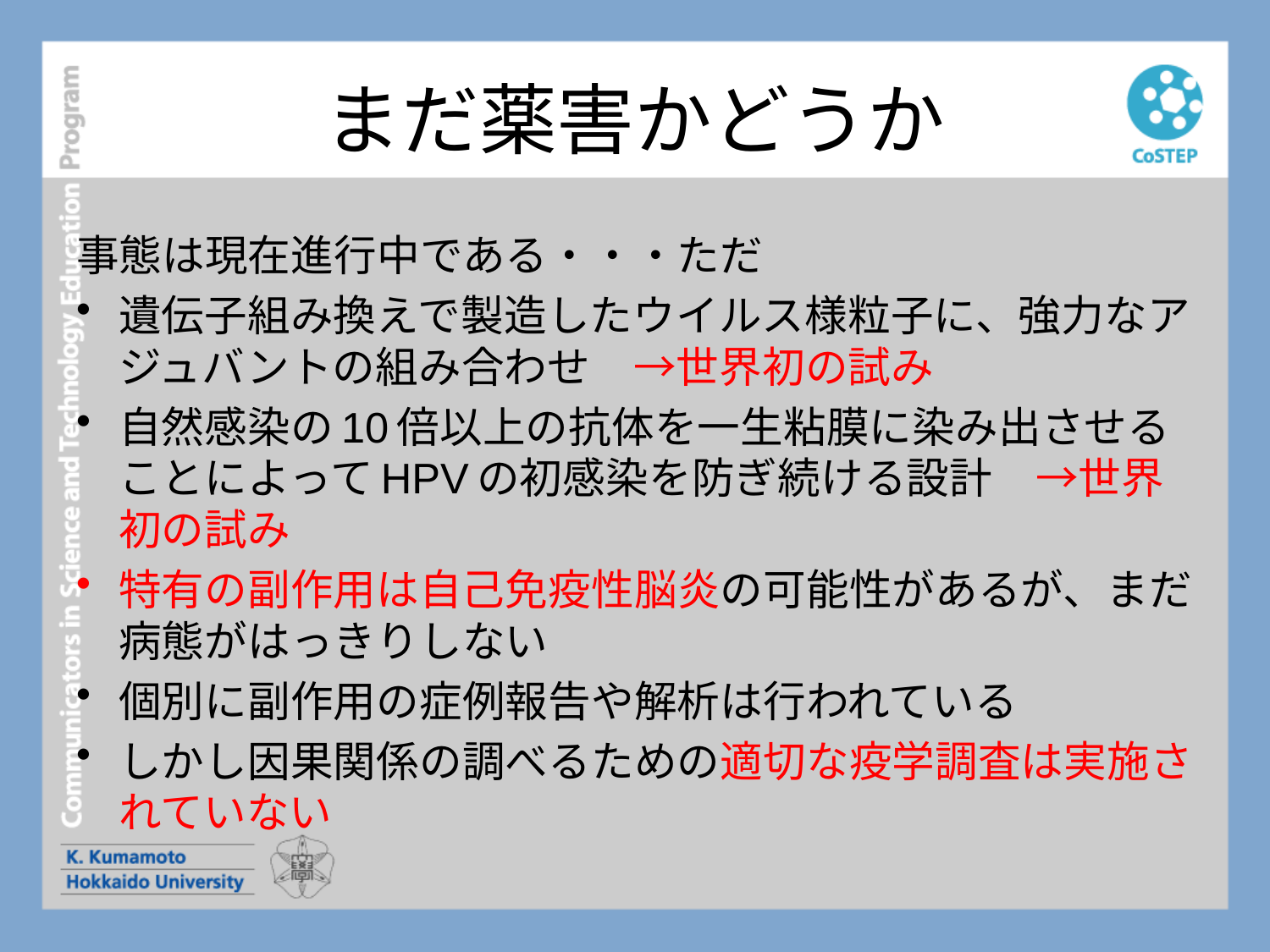

# まだ薬害かどうか
事態は現在進行中である・・・ただ
遺伝子組み換えで製造したウイルス様粒子に、強力なアジュバントの組み合わせ　→世界初の試み
自然感染の10倍以上の抗体を一生粘膜に染み出させることによってHPVの初感染を防ぎ続ける設計　→世界初の試み
特有の副作用は自己免疫性脳炎の可能性があるが、まだ病態がはっきりしない
個別に副作用の症例報告や解析は行われている
しかし因果関係の調べるための適切な疫学調査は実施されていない